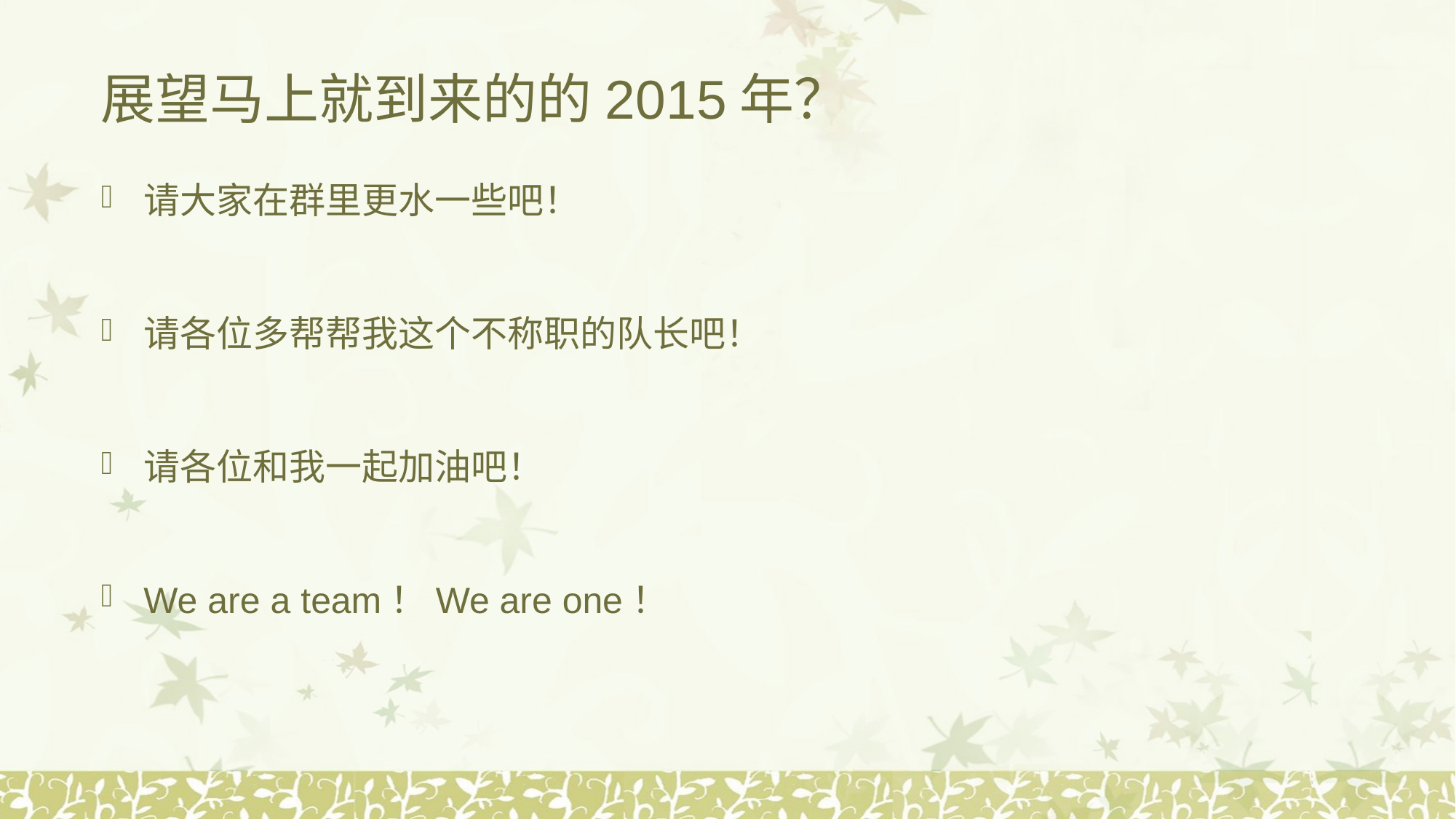

# 展望马上就到来的的2015年？
请大家在群里更水一些吧！

请各位多帮帮我这个不称职的队长吧！

请各位和我一起加油吧！

We are a team！We are one！